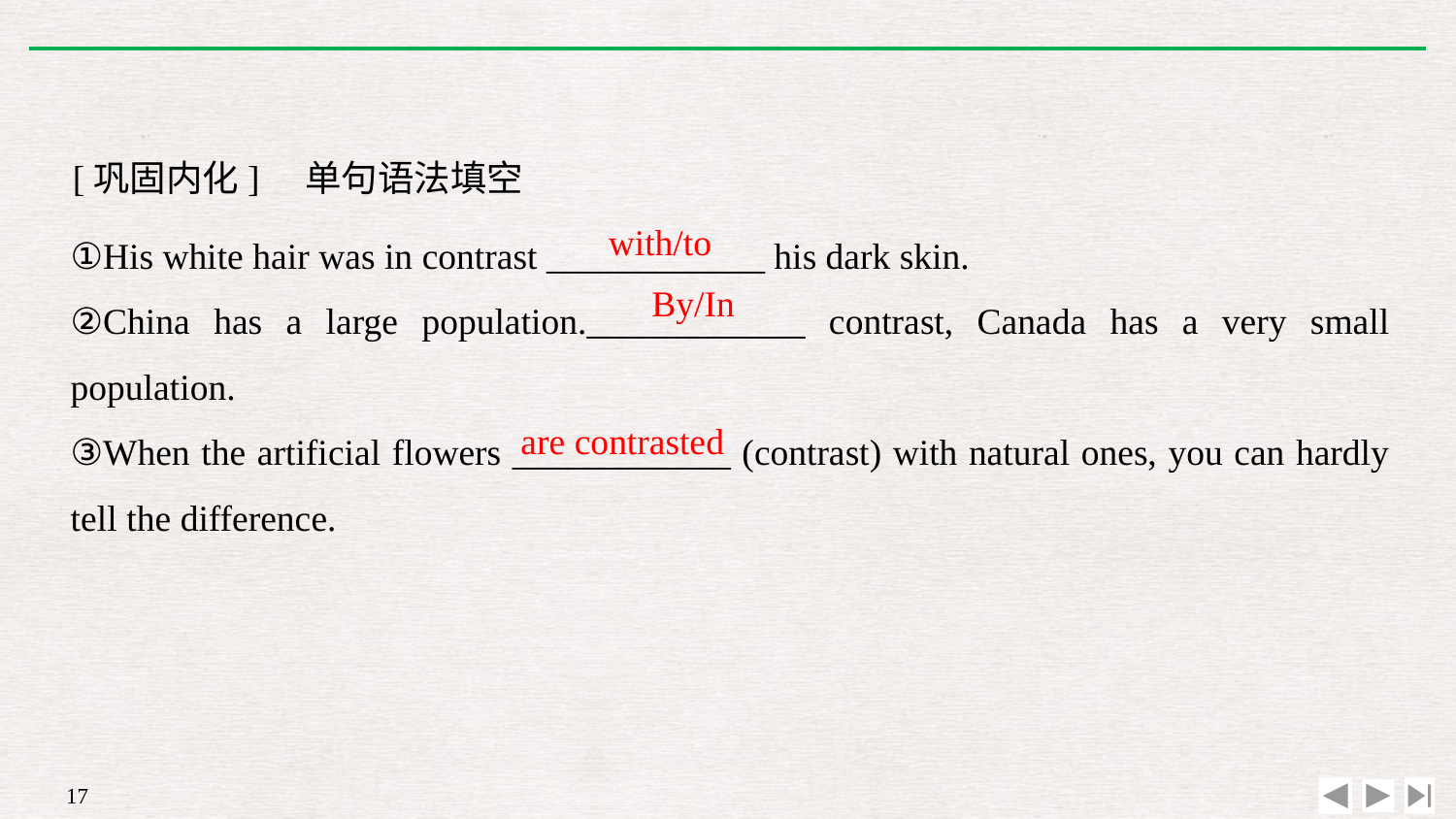

[巩固内化]　单句语法填空
①His white hair was in contrast ____________ his dark skin.
②China has a large population.____________ contrast, Canada has a very small population.
③When the artificial flowers ____________ (contrast) with natural ones, you can hardly tell the difference.
with/to
By/In
are contrasted